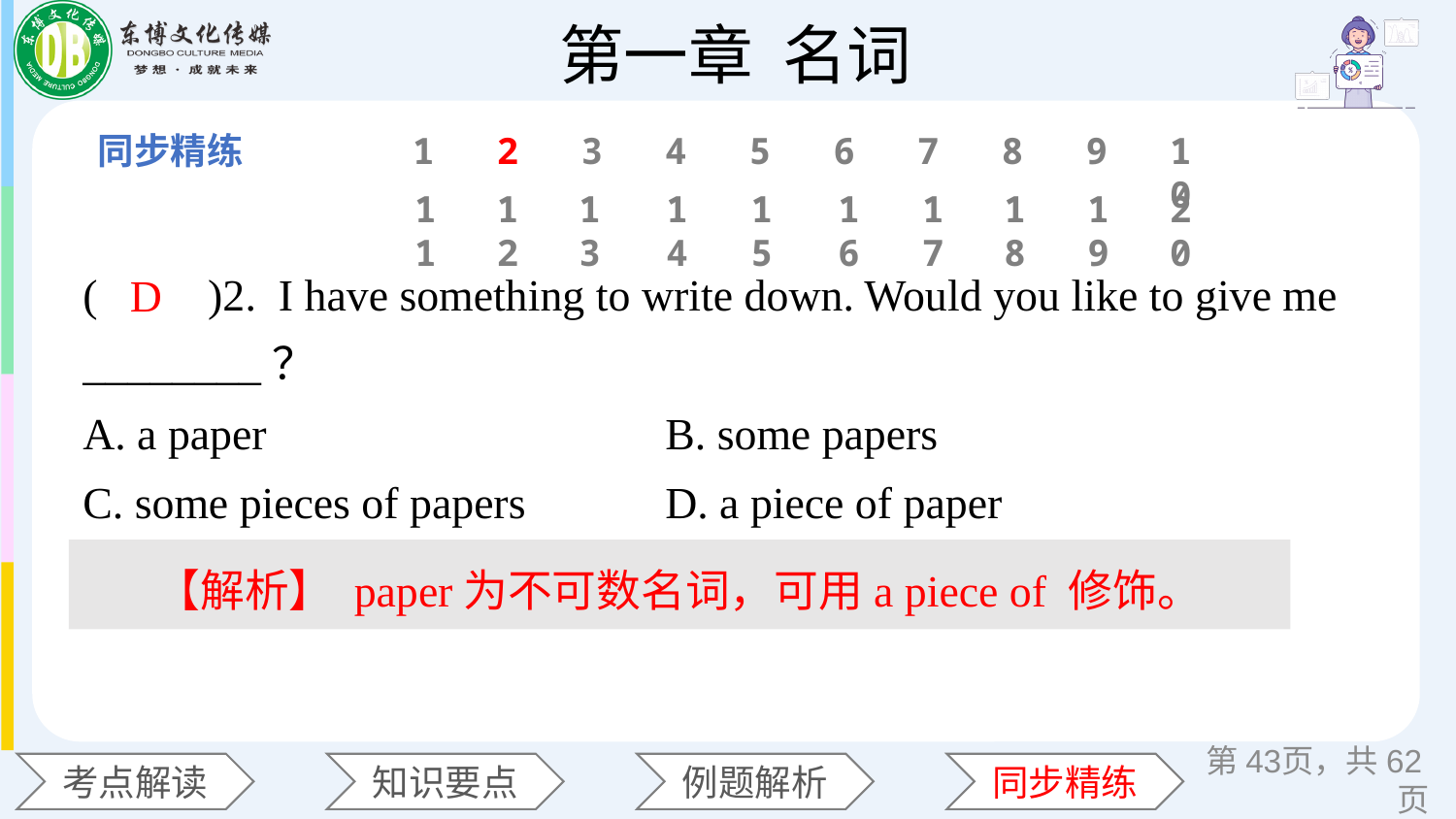

1
2
3
4
5
6
7
8
9
10
11
12
13
14
15
16
17
18
19
20
(　　)2.  I have something to write down. Would you like to give me ________？
A. a paper    			B. some papers
C. some pieces of papers    	D. a piece of paper
D
【解析】 paper为不可数名词，可用a piece of 修饰。
第43页，共62页